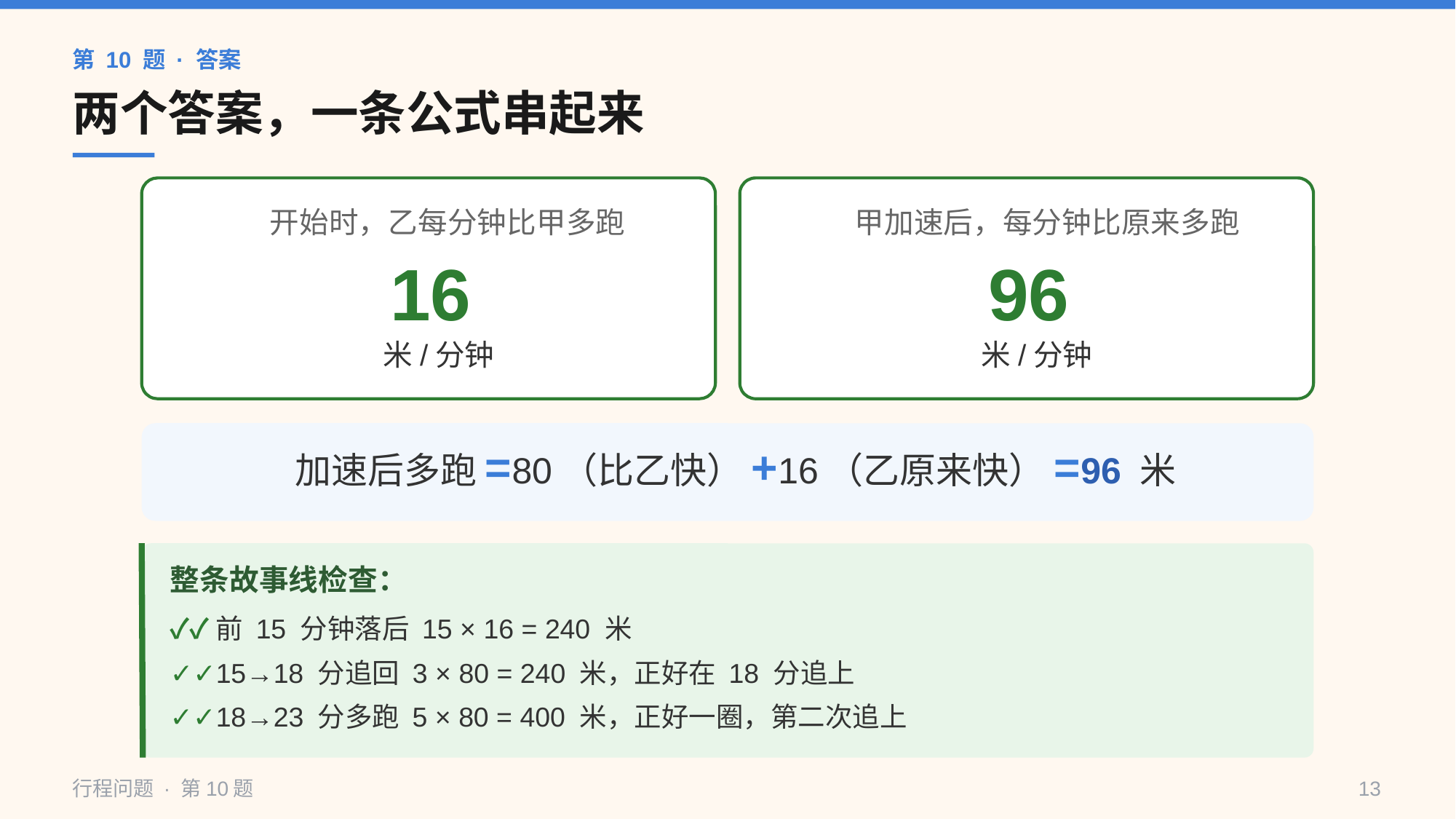

第 10 题 · 答案
两个答案，一条公式串起来

开始时，乙每分钟比甲多跑
甲加速后，每分钟比原来多跑
16
96
米/分钟
米/分钟

加速后多跑=80（比乙快）+16（乙原来快）=96 米

整条故事线检查：
✓✓前 15 分钟落后 15 × 16 = 240 米
✓✓15→18 分追回 3 × 80 = 240 米，正好在 18 分追上
✓✓18→23 分多跑 5 × 80 = 400 米，正好一圈，第二次追上
行程问题 · 第10题
13